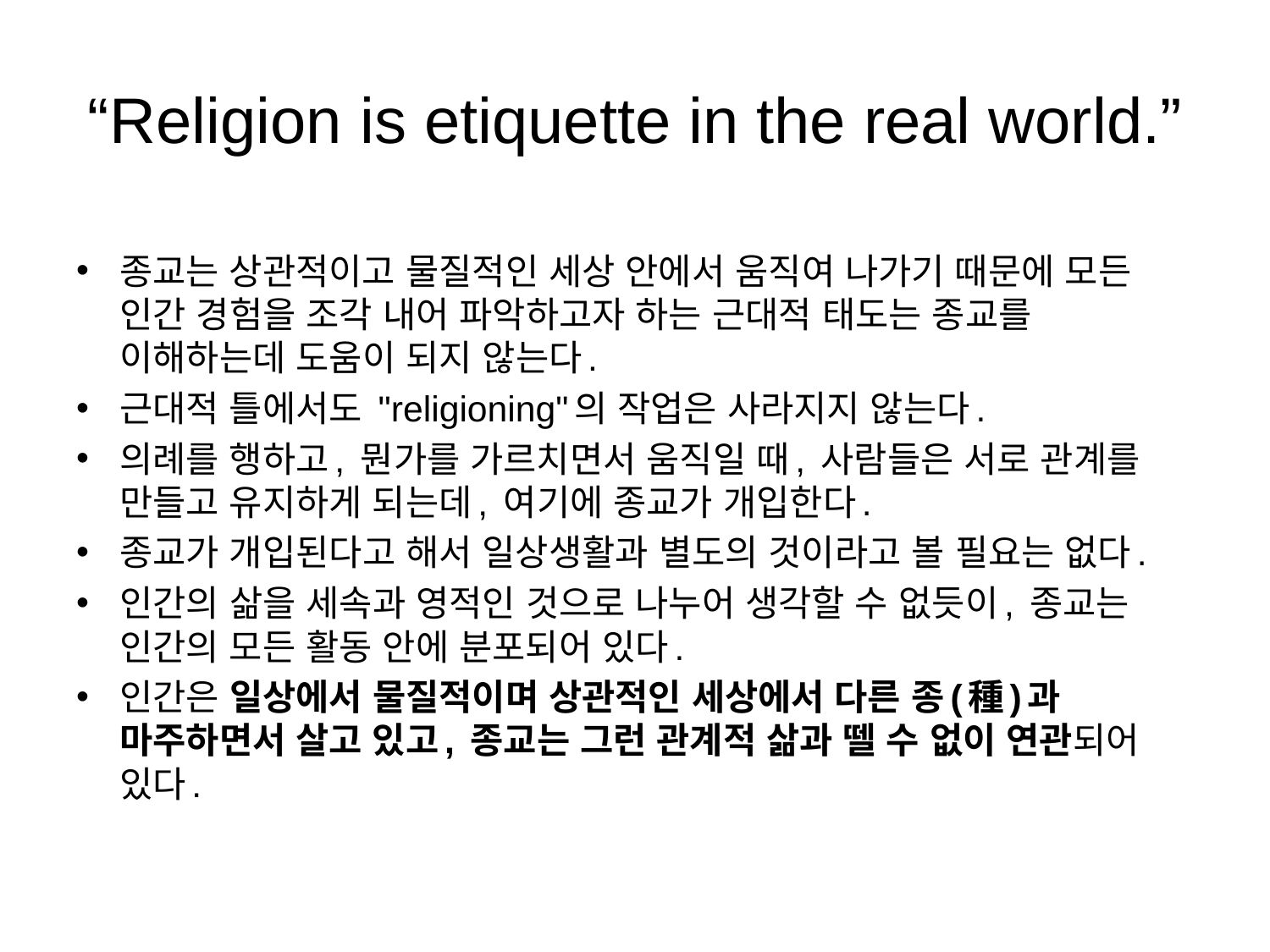

# “Religion is etiquette in the real world.”
종교는 상관적이고 물질적인 세상 안에서 움직여 나가기 때문에 모든 인간 경험을 조각 내어 파악하고자 하는 근대적 태도는 종교를 이해하는데 도움이 되지 않는다.
근대적 틀에서도 "religioning"의 작업은 사라지지 않는다.
의례를 행하고, 뭔가를 가르치면서 움직일 때, 사람들은 서로 관계를 만들고 유지하게 되는데, 여기에 종교가 개입한다.
종교가 개입된다고 해서 일상생활과 별도의 것이라고 볼 필요는 없다.
인간의 삶을 세속과 영적인 것으로 나누어 생각할 수 없듯이, 종교는 인간의 모든 활동 안에 분포되어 있다.
인간은 일상에서 물질적이며 상관적인 세상에서 다른 종(種)과 마주하면서 살고 있고, 종교는 그런 관계적 삶과 뗄 수 없이 연관되어 있다.